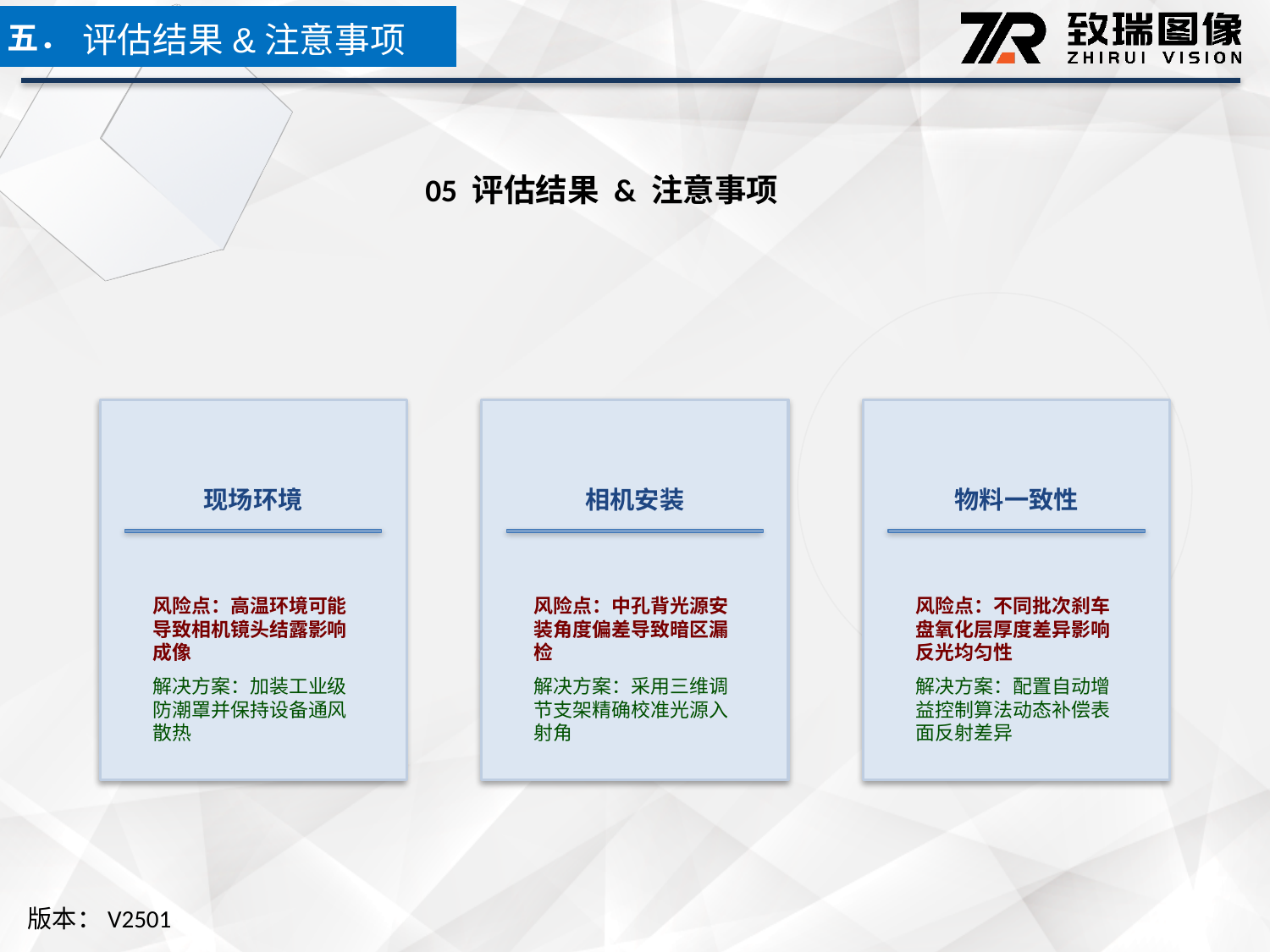

五．
评估结果&注意事项

05 评估结果 & 注意事项

现场环境

相机安装

物料一致性

风险点：高温环境可能导致相机镜头结露影响成像
解决方案：加装工业级防潮罩并保持设备通风散热

风险点：中孔背光源安装角度偏差导致暗区漏检
解决方案：采用三维调节支架精确校准光源入射角

风险点：不同批次刹车盘氧化层厚度差异影响反光均匀性
解决方案：配置自动增益控制算法动态补偿表面反射差异